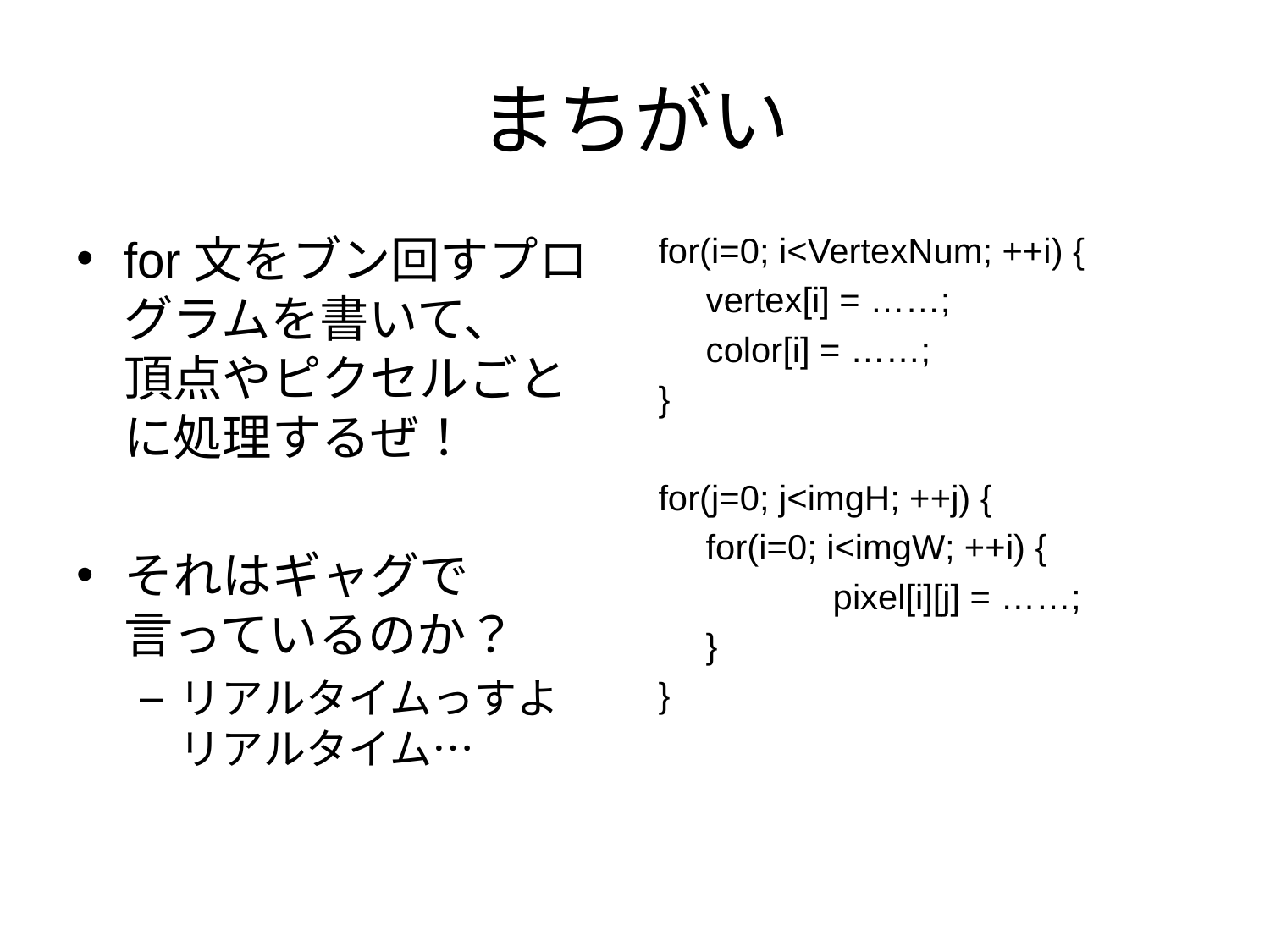

# まちがい
for文をブン回すプログラムを書いて、
頂点やピクセルごとに処理するぜ！

それはギャグで
言っているのか？
リアルタイムっすよ
リアルタイム…
for(i=0; i<VertexNum; ++i) {
	vertex[i] = ……;
	color[i] = ……;
}

for(j=0; j<imgH; ++j) {
	for(i=0; i<imgW; ++i) {
		pixel[i][j] = ……;
	}
}